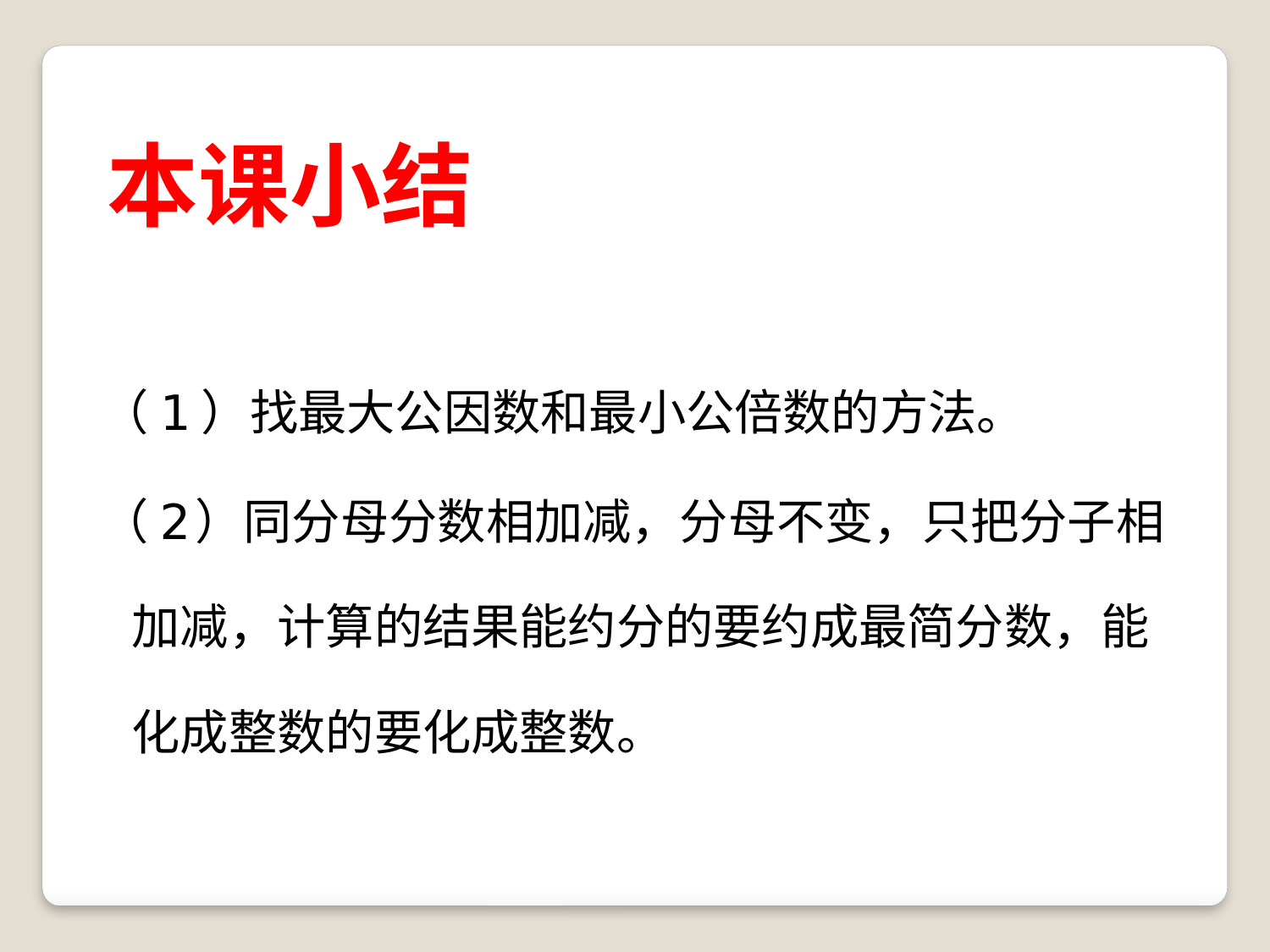

# 本课小结
（1）找最大公因数和最小公倍数的方法。
（2）同分母分数相加减，分母不变，只把分子相加减，计算的结果能约分的要约成最简分数，能化成整数的要化成整数。